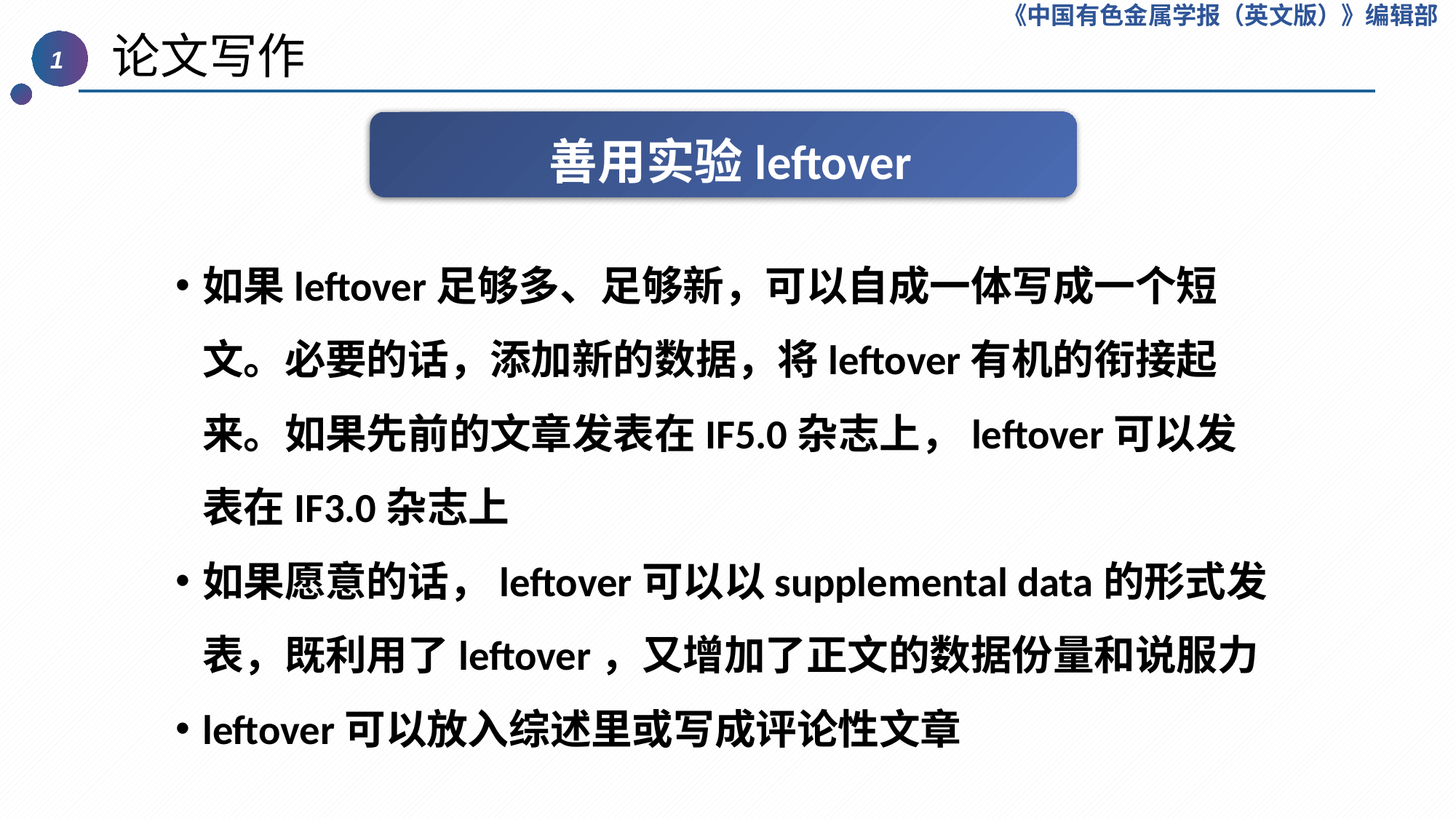

《中国有色金属学报（英文版）》编辑部

      论文写作

1

善用实验leftover
如果leftover足够多、足够新，可以自成一体写成一个短文。必要的话，添加新的数据，将leftover有机的衔接起来。如果先前的文章发表在IF5.0杂志上，leftover可以发表在IF3.0杂志上
如果愿意的话，leftover可以以supplemental data的形式发表，既利用了leftover，又增加了正文的数据份量和说服力
leftover可以放入综述里或写成评论性文章